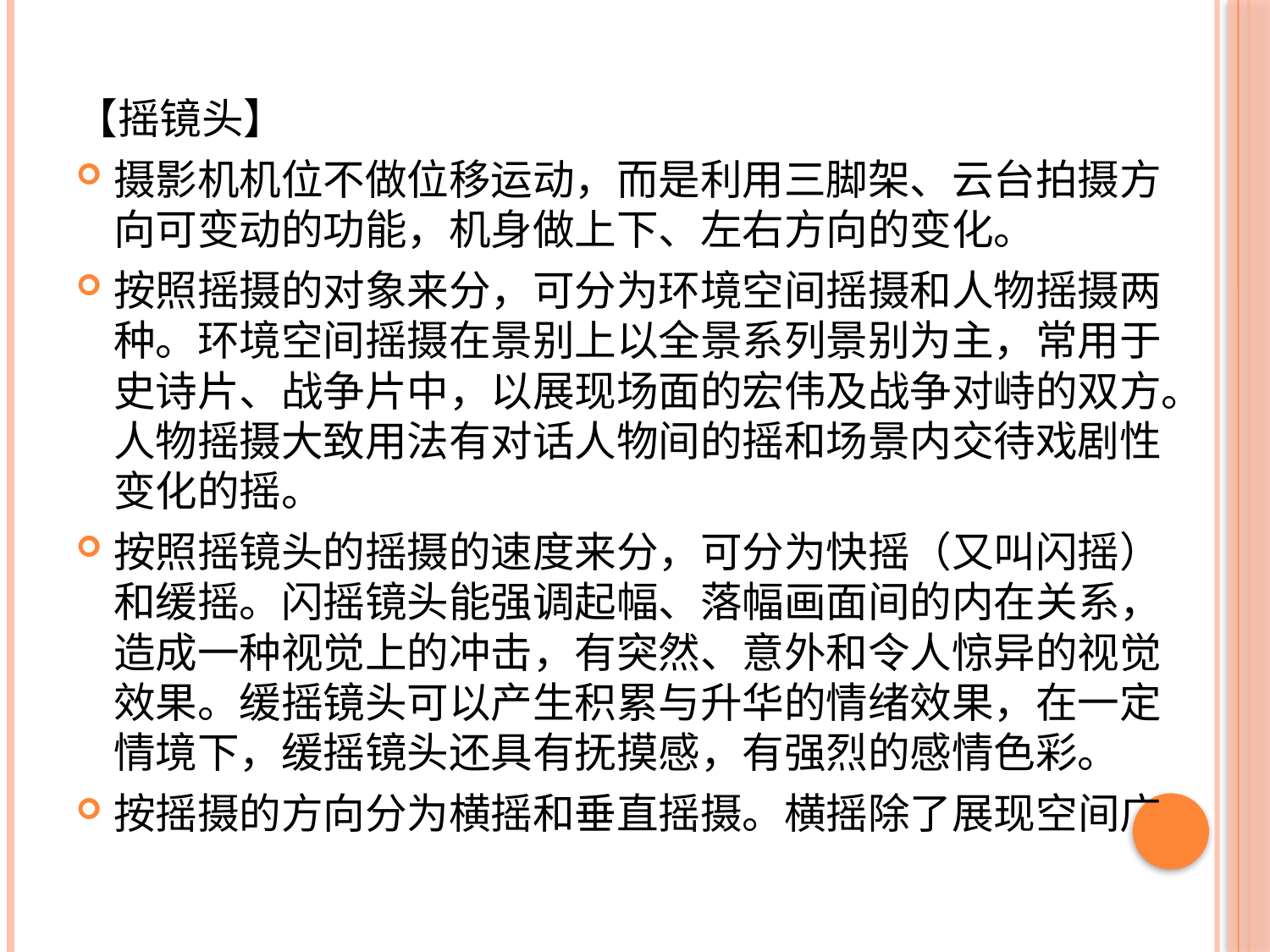

#
【摇镜头】
摄影机机位不做位移运动，而是利用三脚架、云台拍摄方向可变动的功能，机身做上下、左右方向的变化。
按照摇摄的对象来分，可分为环境空间摇摄和人物摇摄两种。环境空间摇摄在景别上以全景系列景别为主，常用于史诗片、战争片中，以展现场面的宏伟及战争对峙的双方。人物摇摄大致用法有对话人物间的摇和场景内交待戏剧性变化的摇。
按照摇镜头的摇摄的速度来分，可分为快摇（又叫闪摇）和缓摇。闪摇镜头能强调起幅、落幅画面间的内在关系，造成一种视觉上的冲击，有突然、意外和令人惊异的视觉效果。缓摇镜头可以产生积累与升华的情绪效果，在一定情境下，缓摇镜头还具有抚摸感，有强烈的感情色彩。
按摇摄的方向分为横摇和垂直摇摄。横摇除了展现空间广